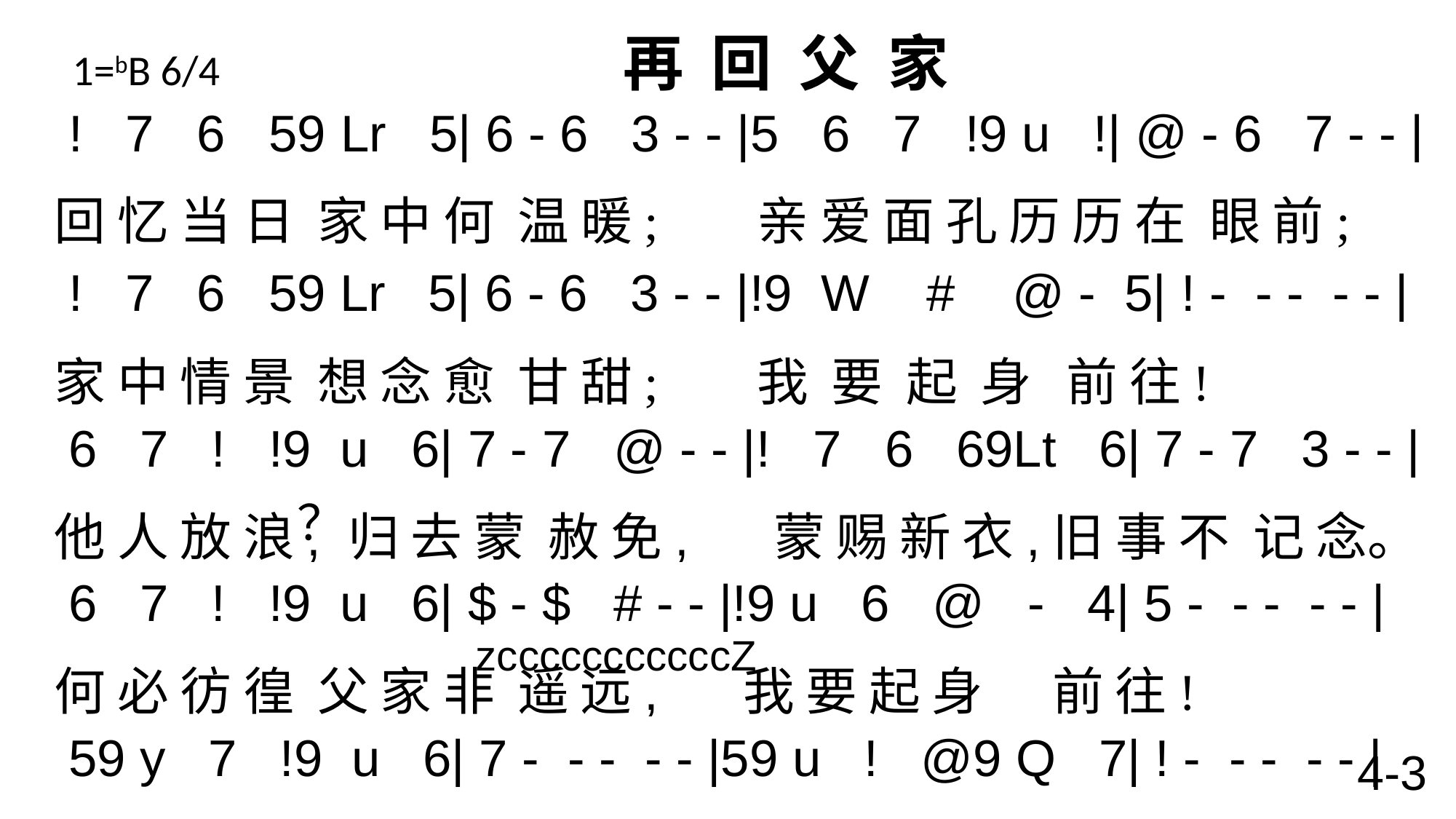

# 1=bB 6/4                                    再  回  父  家
 !   7   6   59 Lr   5| 6 - 6   3 - - |5   6   7   !9 u   !| @ - 6   7 - - |
回 忆 当 日  家 中 何  温 暖;      亲 爱 面 孔 历 历 在  眼 前;
 !   7   6   59 Lr   5| 6 - 6   3 - - |!9  W    #    @ -  5| ! -  - -  - - |
家 中 情 景  想 念 愈  甘 甜;      我  要  起  身   前 往!
 6   7   !   !9  u   6| 7 - 7   @ - - |!   7   6   69Lt   6| 7 - 7   3 - - |
他 人 放 浪, 归 去 蒙  赦 免,     蒙 赐 新 衣,旧 事 不  记 念。
 6   7   !   !9  u   6| $ - $   # - - |!9 u   6   @   -   4| 5 -  - -  - - |
何 必 彷 徨  父 家 非  遥 远,     我 要 起 身      前 往!
 59 y   7   !9  u   6| 7 -  - -  - - |59 u   !   @9 Q   7| ! -  - -  - - |
我 今 要 归  回 父 家!                 我 今 要 归 回 父 家!
 !9  Q    !   #  -   7| $ - -   6 - - |59 y   !   79 y   7| ! -  - -  - - \
我  要  起 身     前 往!                 我 今 要 归 回 父 家。
？
 zcccccccccccZ
4-3